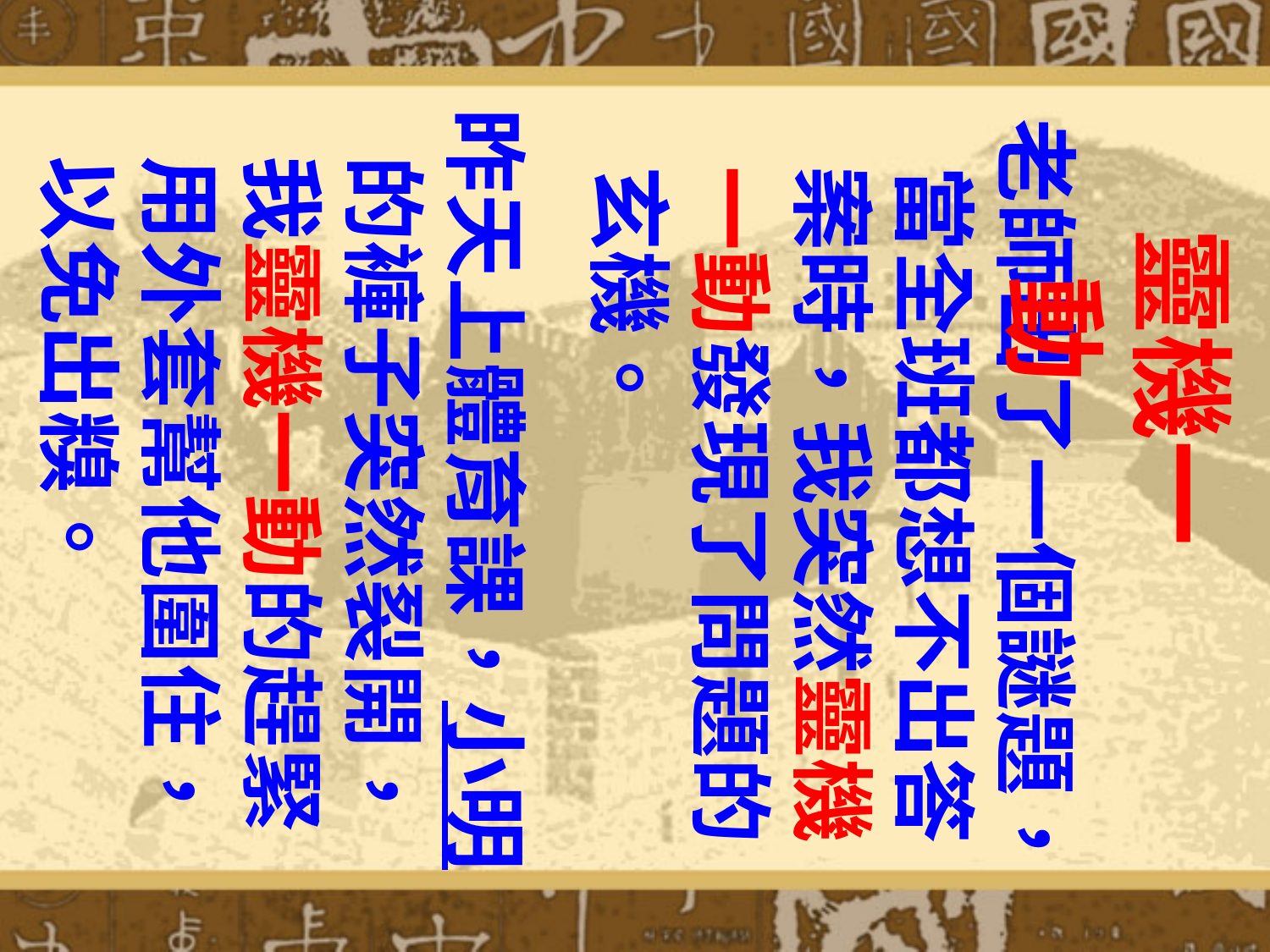

昨天上體育課，小明的褲子突然裂開，我靈機一動的趕緊用外套幫他圍住，以免出糗。
老師出了一個謎題，當全班都想不出答案時，我突然靈機一動發現了問題的玄機。
靈機一動